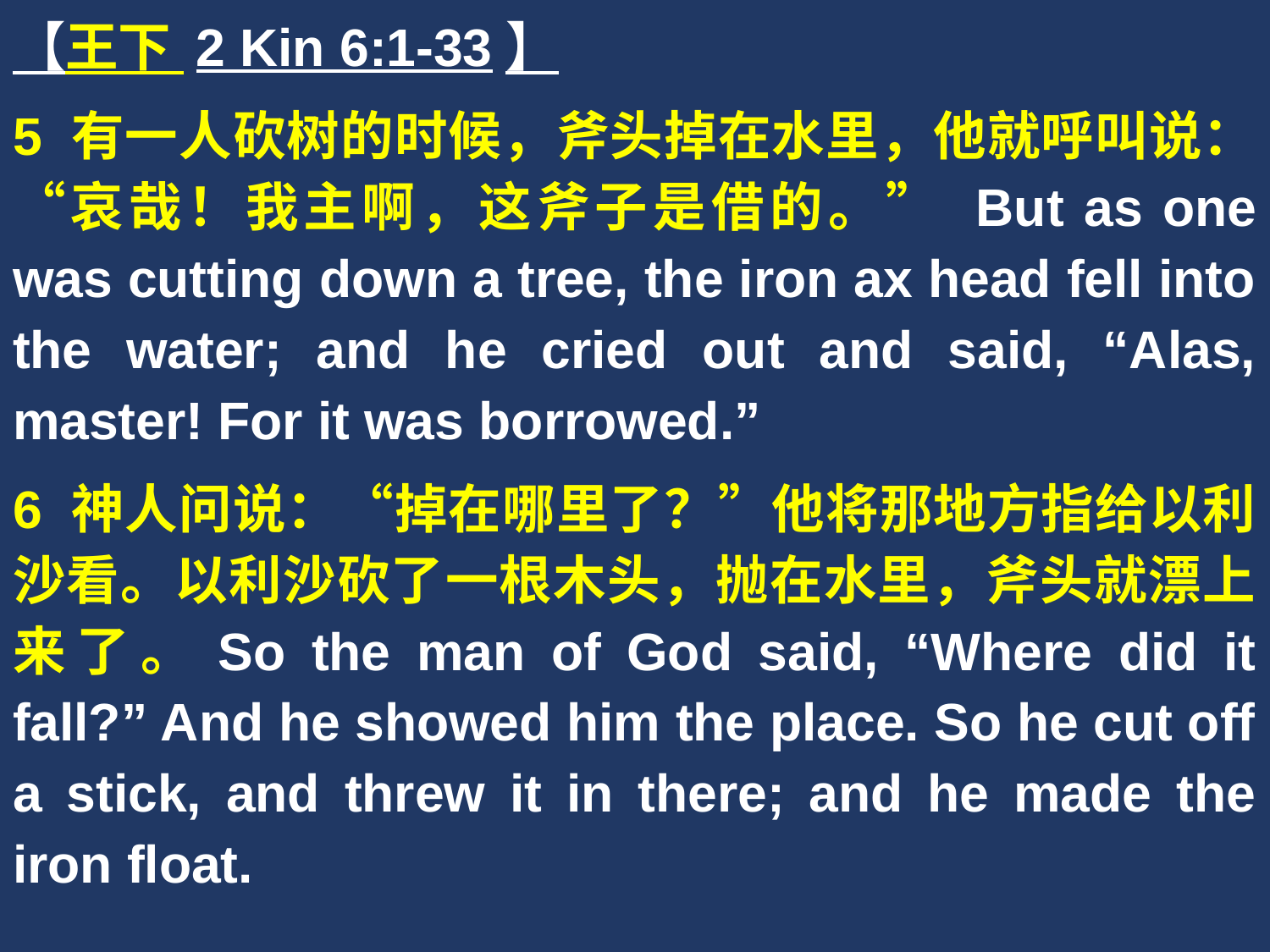

【王下 2 Kin 6:1-33】
5 有一人砍树的时候，斧头掉在水里，他就呼叫说：“哀哉！我主啊，这斧子是借的。” But as one was cutting down a tree, the iron ax head fell into the water; and he cried out and said, “Alas, master! For it was borrowed.”
6 神人问说：“掉在哪里了？”他将那地方指给以利沙看。以利沙砍了一根木头，抛在水里，斧头就漂上来了。So the man of God said, “Where did it fall?” And he showed him the place. So he cut off a stick, and threw it in there; and he made the iron float.